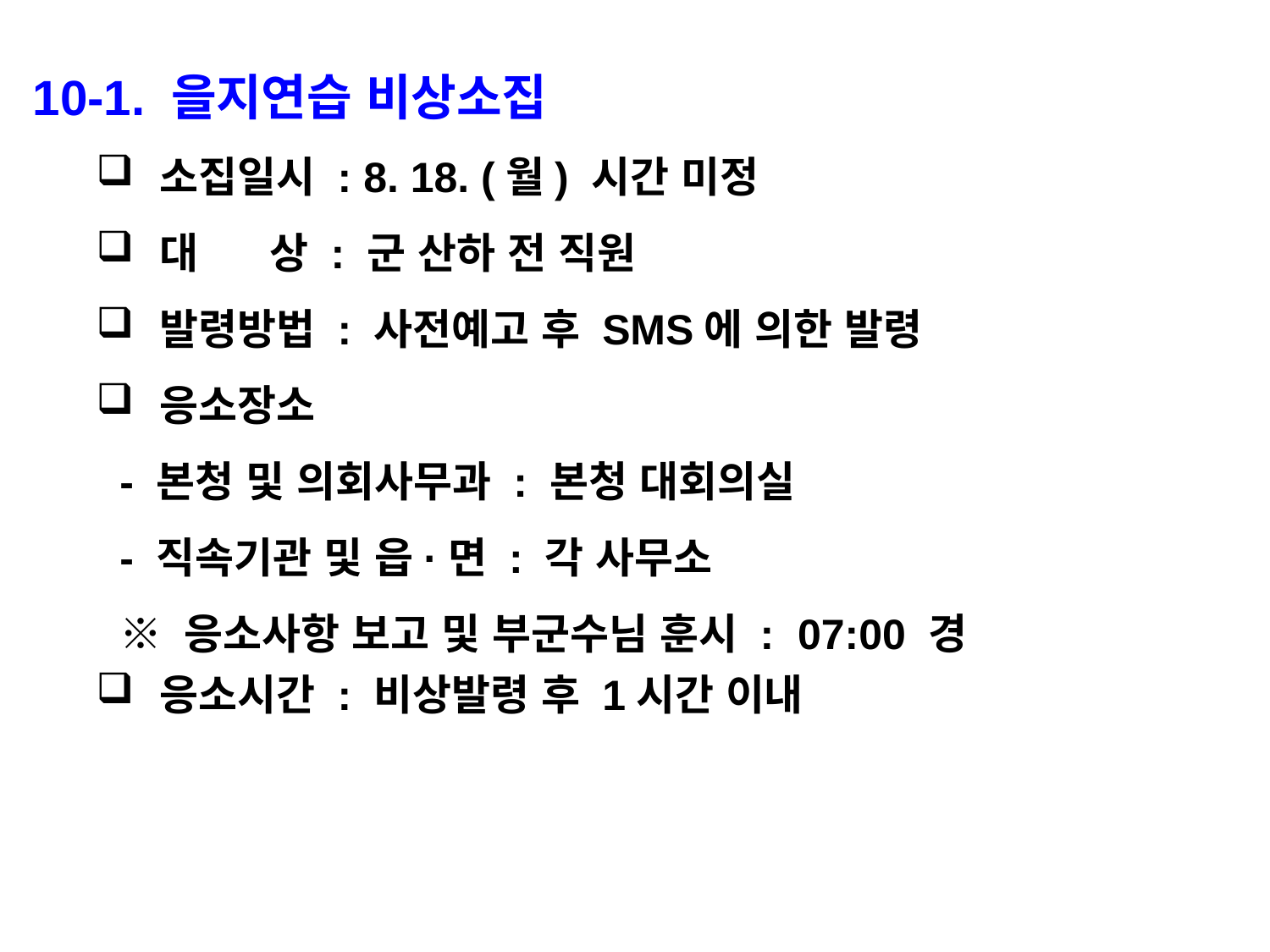

10-1. 을지연습 비상소집
소집일시 : 8. 18. (월) 시간 미정
대      상 : 군 산하 전 직원
발령방법 : 사전예고 후 SMS에 의한 발령
응소장소
  - 본청 및 의회사무과 : 본청 대회의실
  - 직속기관 및 읍·면 : 각 사무소
  ※ 응소사항 보고 및 부군수님 훈시 :  07:00 경
응소시간 : 비상발령 후 1시간 이내